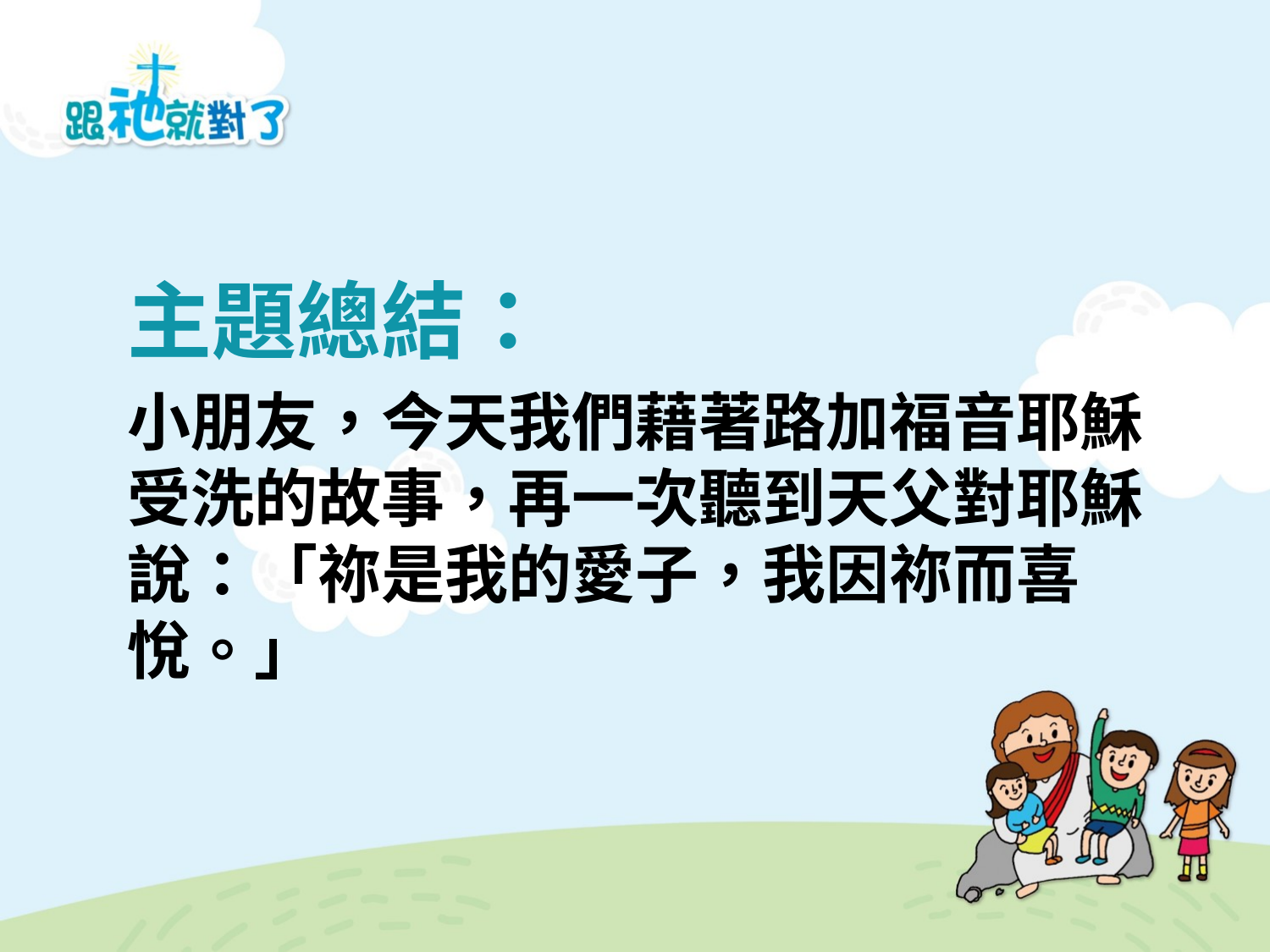

主題總結：
小朋友，今天我們藉著路加福音耶穌受洗的故事，再一次聽到天父對耶穌說：「祢是我的愛子，我因祢而喜悅。」